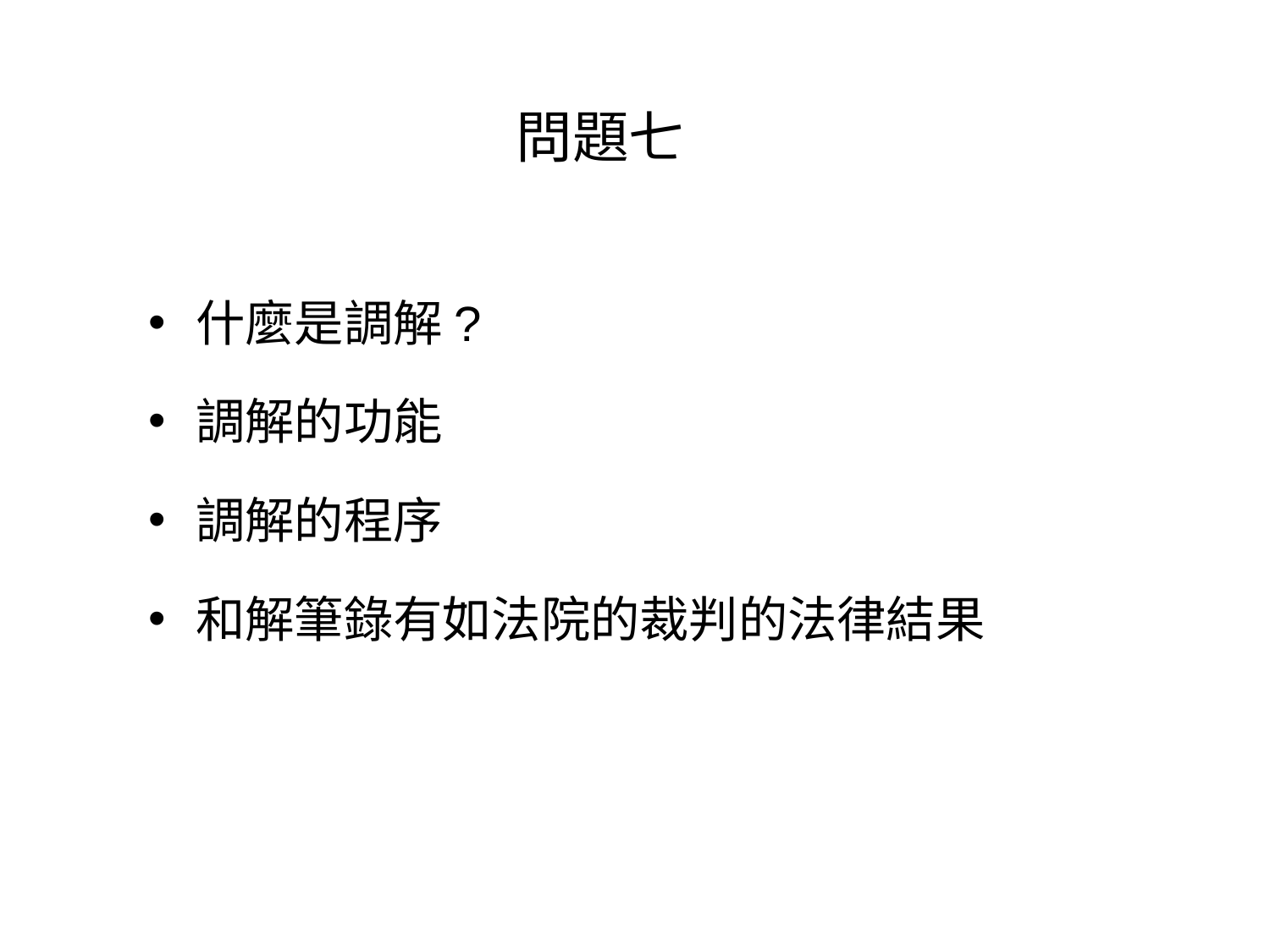

# 問題七
什麼是調解?
調解的功能
調解的程序
和解筆錄有如法院的裁判的法律結果